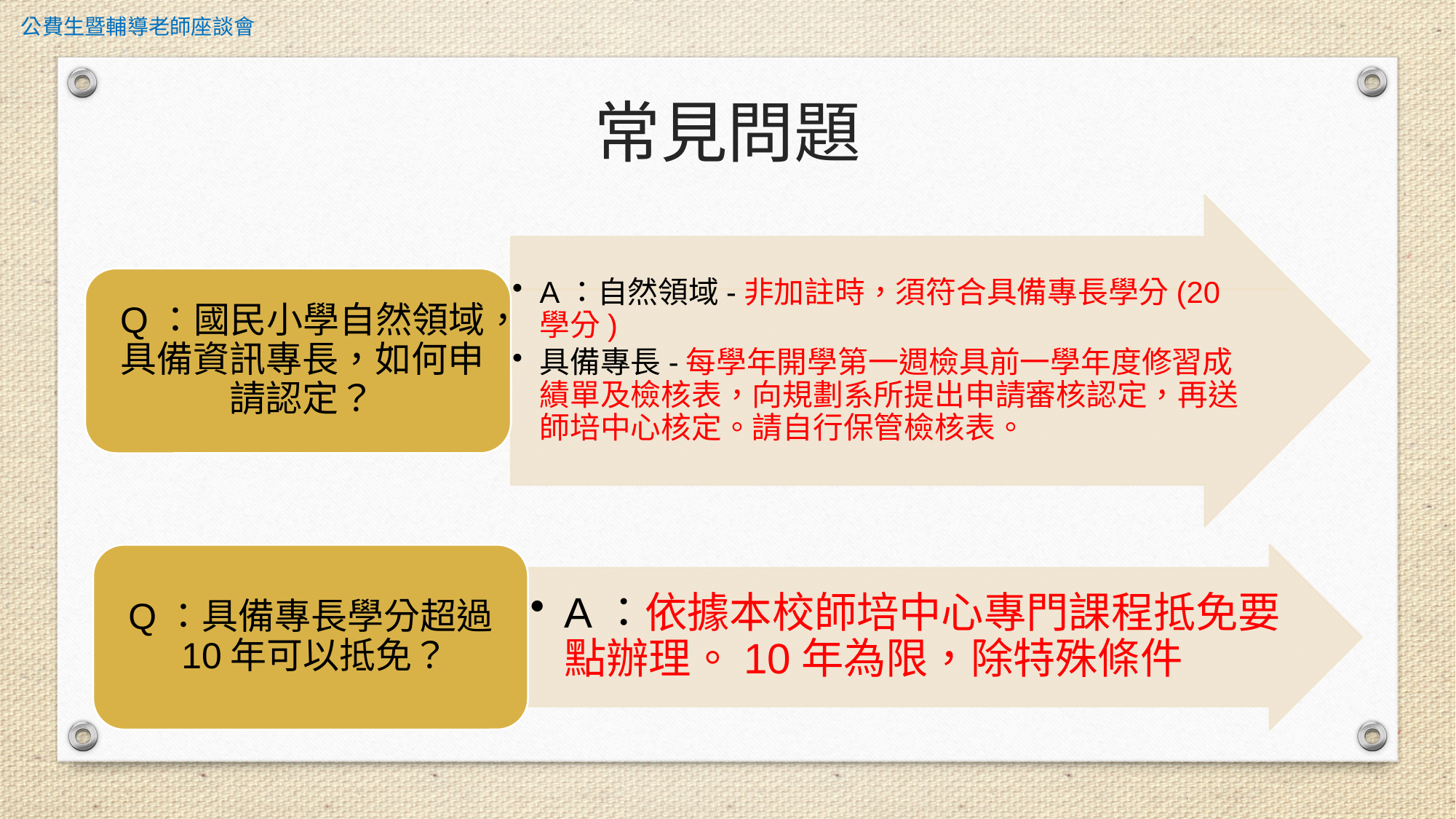

# 常見問題
A：自然領域-非加註時，須符合具備專長學分(20 學分)
具備專長-每學年開學第一週檢具前一學年度修習成績單及檢核表，向規劃系所提出申請審核認定，再送師培中心核定。請自行保管檢核表。
Q：國民小學自然領域，具備資訊專長，如何申請認定？
A：依據本校師培中心專門課程抵免要點辦理。10年為限，除特殊條件
Q：具備專長學分超過10年可以抵免？